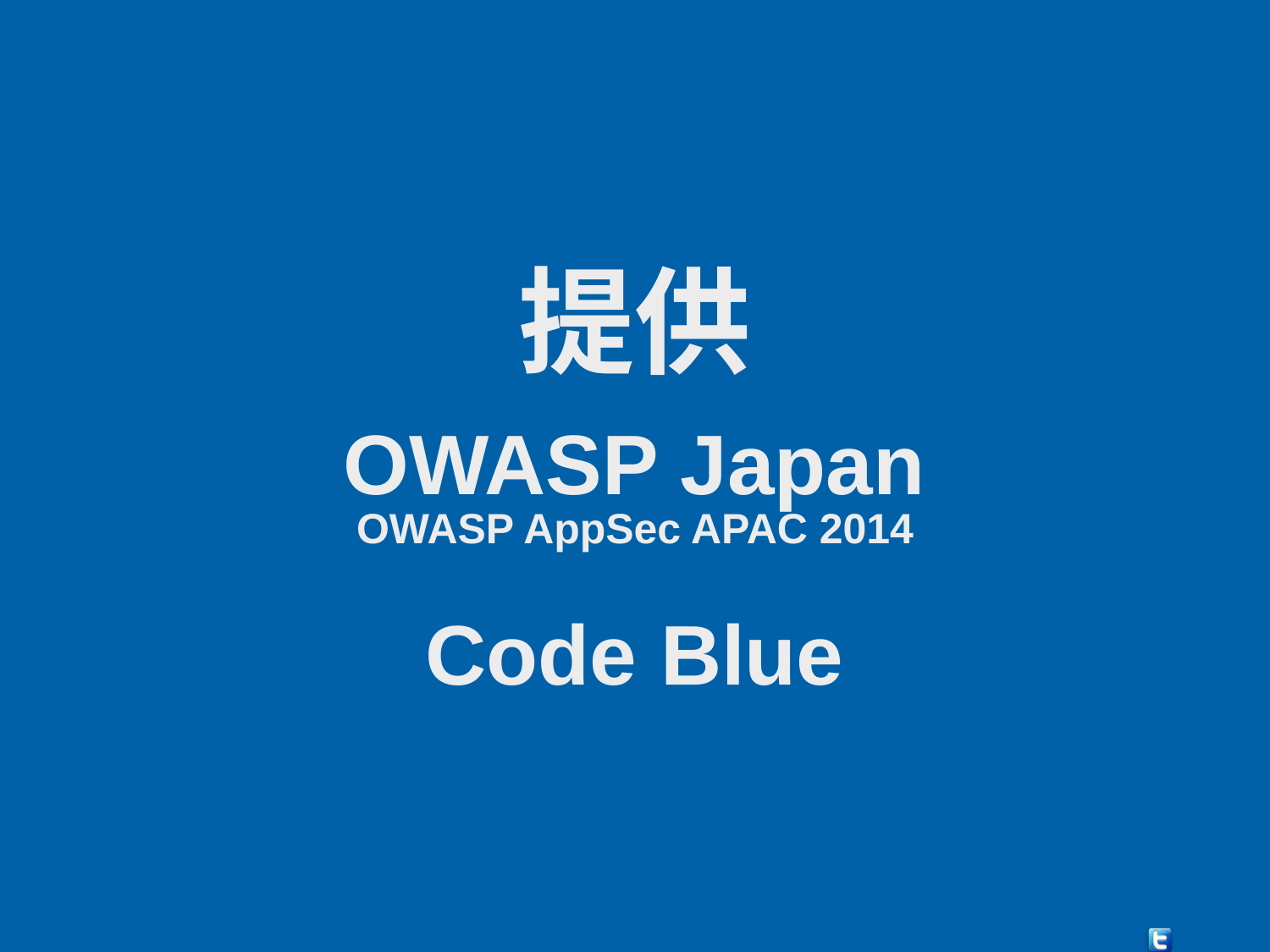

# 提供
OWASP Japan
OWASP AppSec APAC 2014
Code Blue